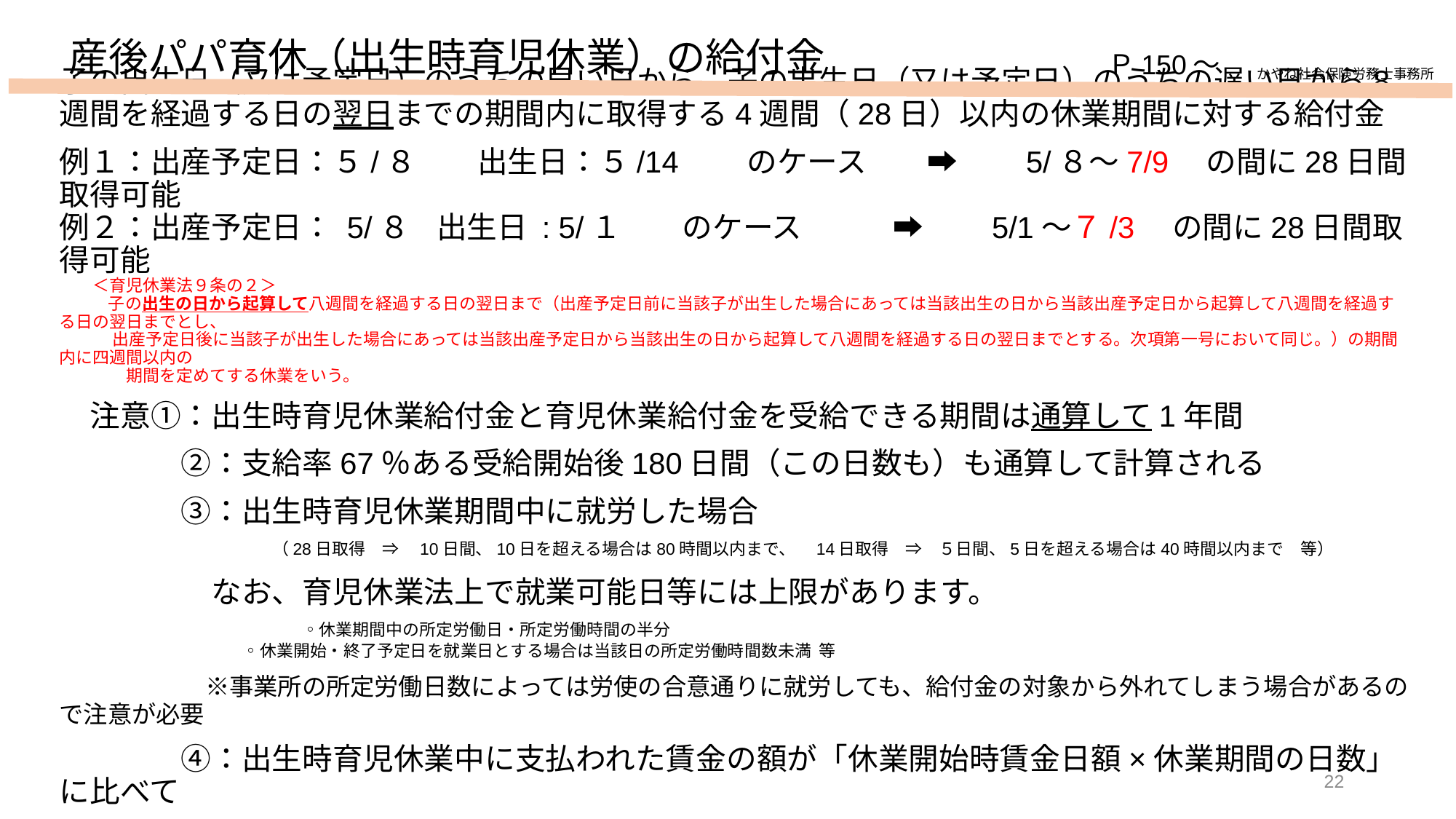

産後パパ育休（出生時育児休業）の給付金
Ｐ150～
かやね社会保険労務士事務所
子の出生日（又は予定日）のうちの早い日から、子の出生日（又は予定日）のうちの遅い日から8週間を経過する日の翌日までの期間内に取得する4週間（28日）以内の休業期間に対する給付金
例１：出産予定日：５/８　　出生日：５/14　　のケース　　➡　　5/８～7/9　の間に28日間取得可能
例２：出産予定日： 5/８    出生日 : 5/１　　のケース　　　➡　　5/1～７/3　の間に28日間取得可能
　　＜育児休業法９条の２＞
   　　子の出生の日から起算して八週間を経過する日の翌日まで（出産予定日前に当該子が出生した場合にあっては当該出生の日から当該出産予定日から起算して八週間を経過する日の翌日までとし、
   　 　出産予定日後に当該子が出生した場合にあっては当該出産予定日から当該出生の日から起算して八週間を経過する日の翌日までとする。次項第一号において同じ。）の期間内に四週間以内の
　　　　期間を定めてする休業をいう。
　注意①：出生時育児休業給付金と育児休業給付金を受給できる期間は通算して1年間
　　　　②：支給率67％ある受給開始後180日間（この日数も）も通算して計算される
　　　　③：出生時育児休業期間中に就労した場合
　　　　　　　（28日取得　⇒　10日間、10日を超える場合は80時間以内まで、　14日取得　⇒　５日間、5日を超える場合は40時間以内まで　等）
　　　　　なお、育児休業法上で就業可能日等には上限があります。
　　　　　　　　◦休業期間中の所定労働日・所定労働時間の半分
　　　　　　　　             ◦休業開始・終了予定日を就業日とする場合は当該日の所定労働時間数未満  等
　　　　　※事業所の所定労働日数によっては労使の合意通りに就労しても、給付金の対象から外れてしまう場合があるので注意が必要
　　　　④：出生時育児休業中に支払われた賃金の額が「休業開始時賃金日額×休業期間の日数」に比べて
　　　　　　　80％未満であること
22